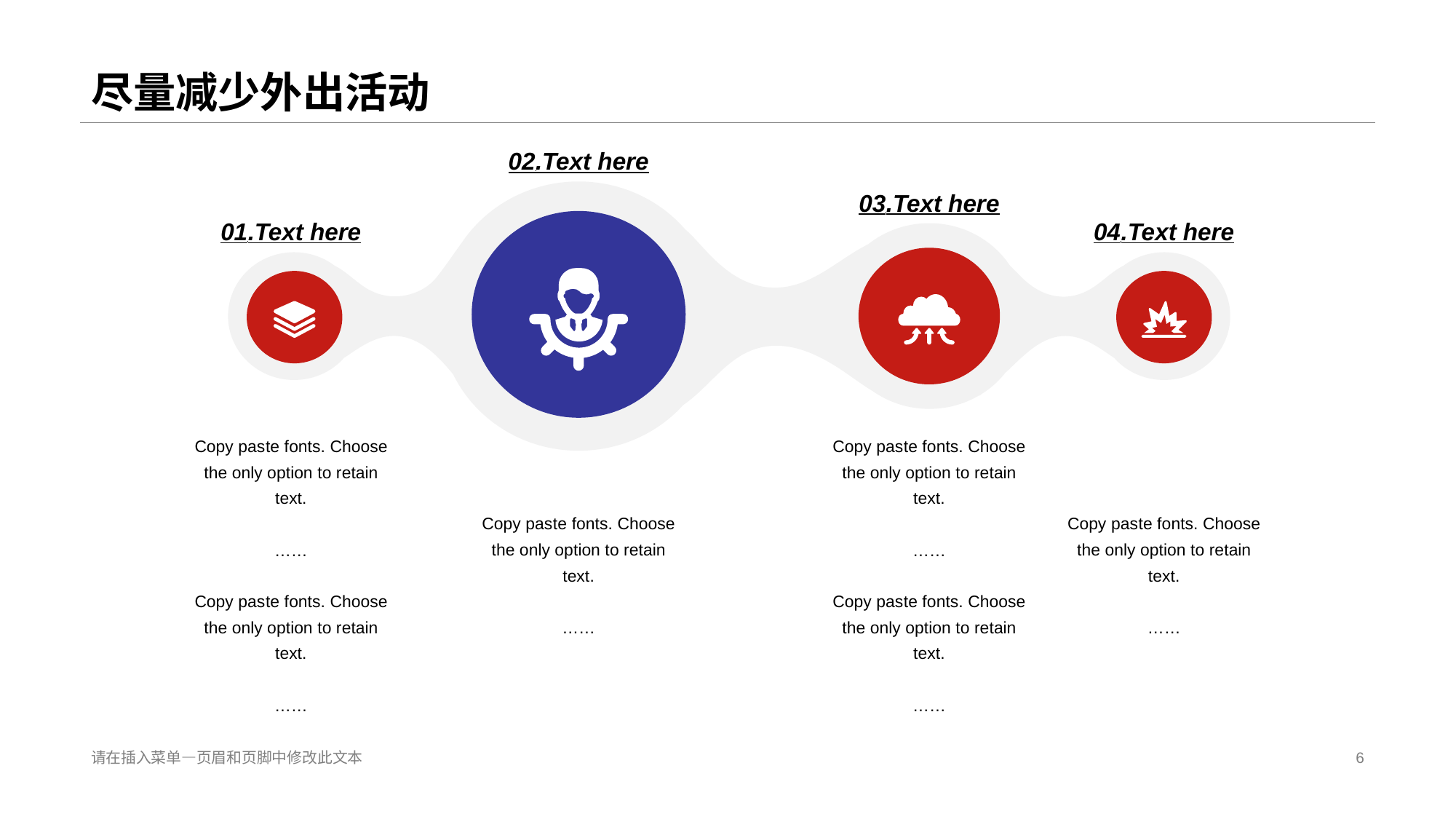

# 尽量减少外出活动
02 .Text here

03 .Text here
01 .Text here
04 .Text here

Copy pas te fonts. Choose the only option to retain text.

……
Copy pas te fonts. Choose the only option to retain text.

……
Copy pas te fonts. Choose the only option to retain text.

……
Copy pas te fonts. Choose the only option to retain text.

……
Copy pas te fonts. Choose the only option to retain text.

……
Copy pas te fonts. Choose the only option to retain text.

……
请在插入菜单—页眉和页脚中修改此文本
6